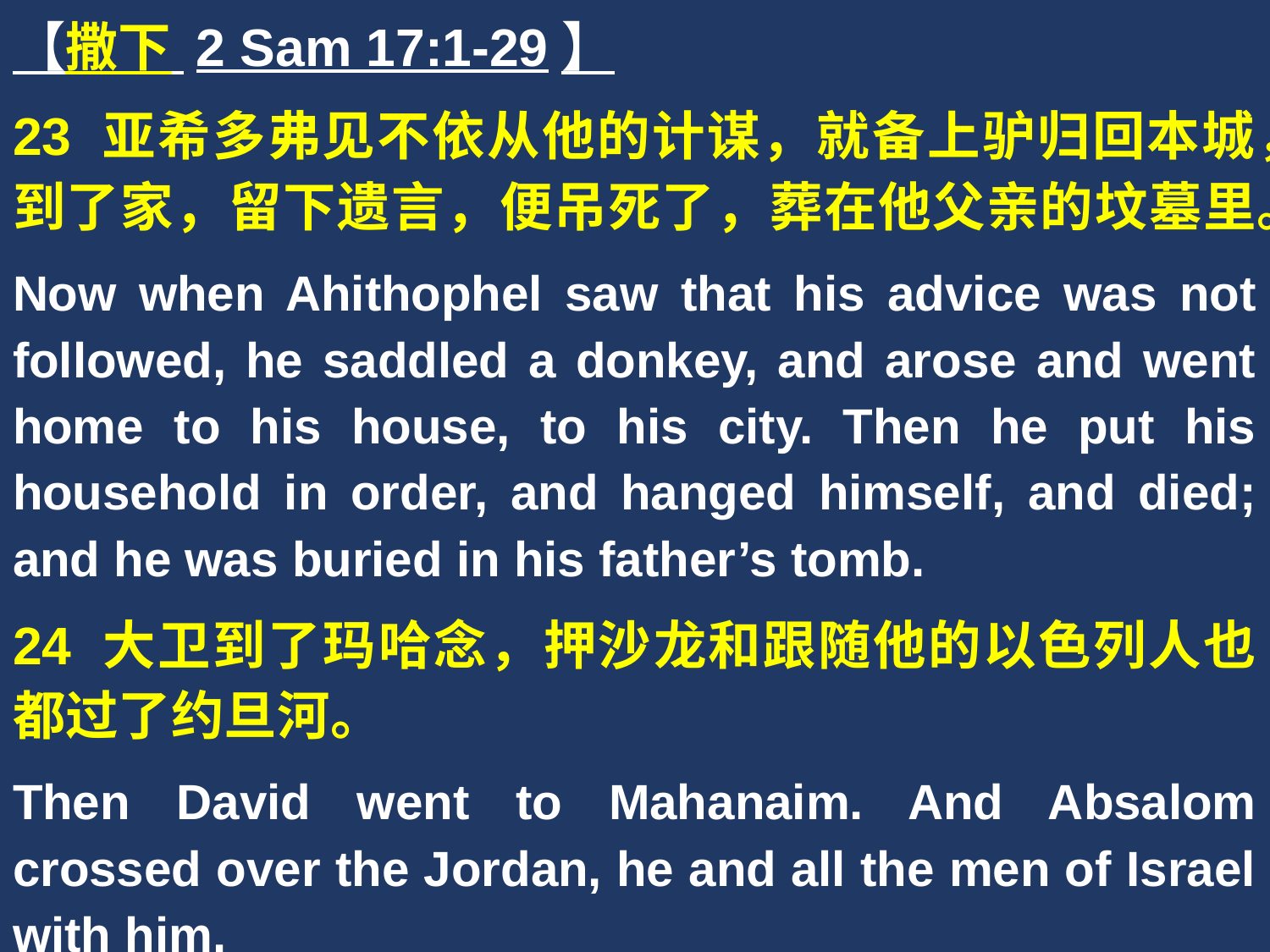

【撒下 2 Sam 17:1-29】
23 亚希多弗见不依从他的计谋，就备上驴归回本城，到了家，留下遗言，便吊死了，葬在他父亲的坟墓里。
Now when Ahithophel saw that his advice was not followed, he saddled a donkey, and arose and went home to his house, to his city. Then he put his household in order, and hanged himself, and died; and he was buried in his father’s tomb.
24 大卫到了玛哈念，押沙龙和跟随他的以色列人也都过了约旦河。
Then David went to Mahanaim. And Absalom crossed over the Jordan, he and all the men of Israel with him.